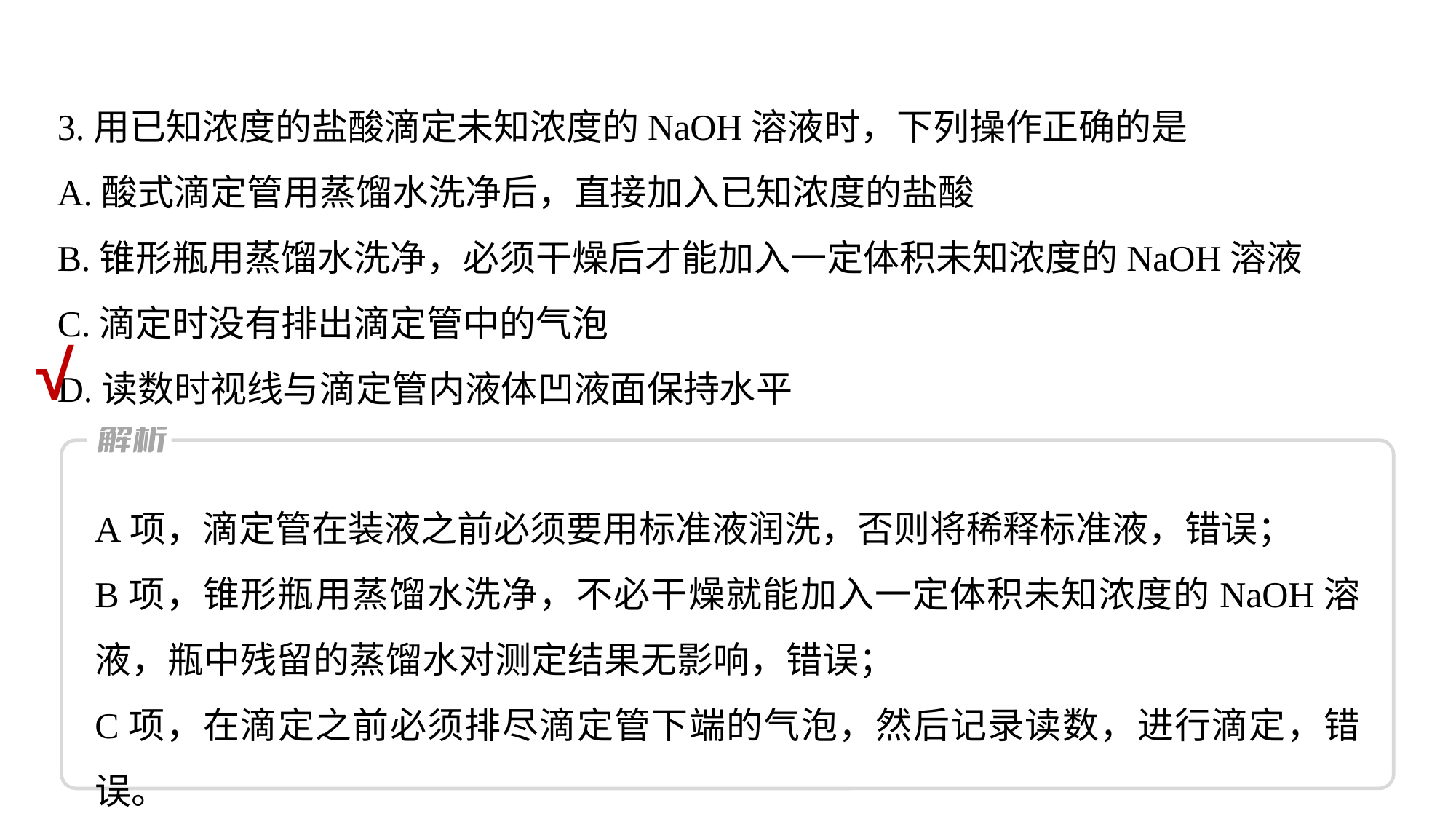

3.用已知浓度的盐酸滴定未知浓度的NaOH溶液时，下列操作正确的是
A.酸式滴定管用蒸馏水洗净后，直接加入已知浓度的盐酸
B.锥形瓶用蒸馏水洗净，必须干燥后才能加入一定体积未知浓度的NaOH溶液
C.滴定时没有排出滴定管中的气泡
D.读数时视线与滴定管内液体凹液面保持水平
√

A项，滴定管在装液之前必须要用标准液润洗，否则将稀释标准液，错误；
B项，锥形瓶用蒸馏水洗净，不必干燥就能加入一定体积未知浓度的NaOH溶液，瓶中残留的蒸馏水对测定结果无影响，错误；
C项，在滴定之前必须排尽滴定管下端的气泡，然后记录读数，进行滴定，错误。